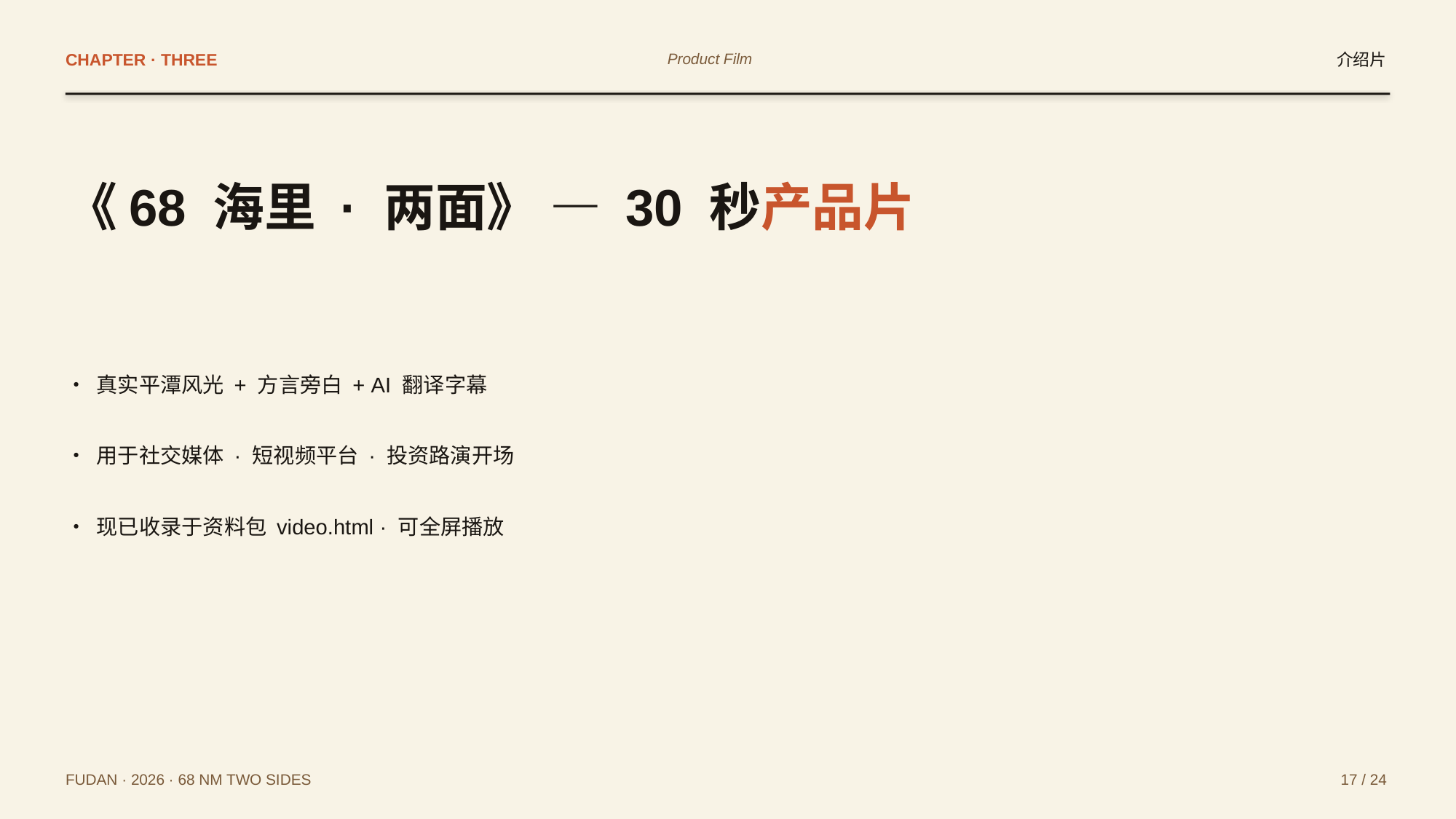

CHAPTER · THREE
Product Film
介绍片

《68 海里 · 两面》 — 30 秒产品片
• 真实平潭风光 + 方言旁白 + AI 翻译字幕
• 用于社交媒体 · 短视频平台 · 投资路演开场
• 现已收录于资料包 video.html · 可全屏播放
FUDAN · 2026 · 68 NM TWO SIDES
17 / 24